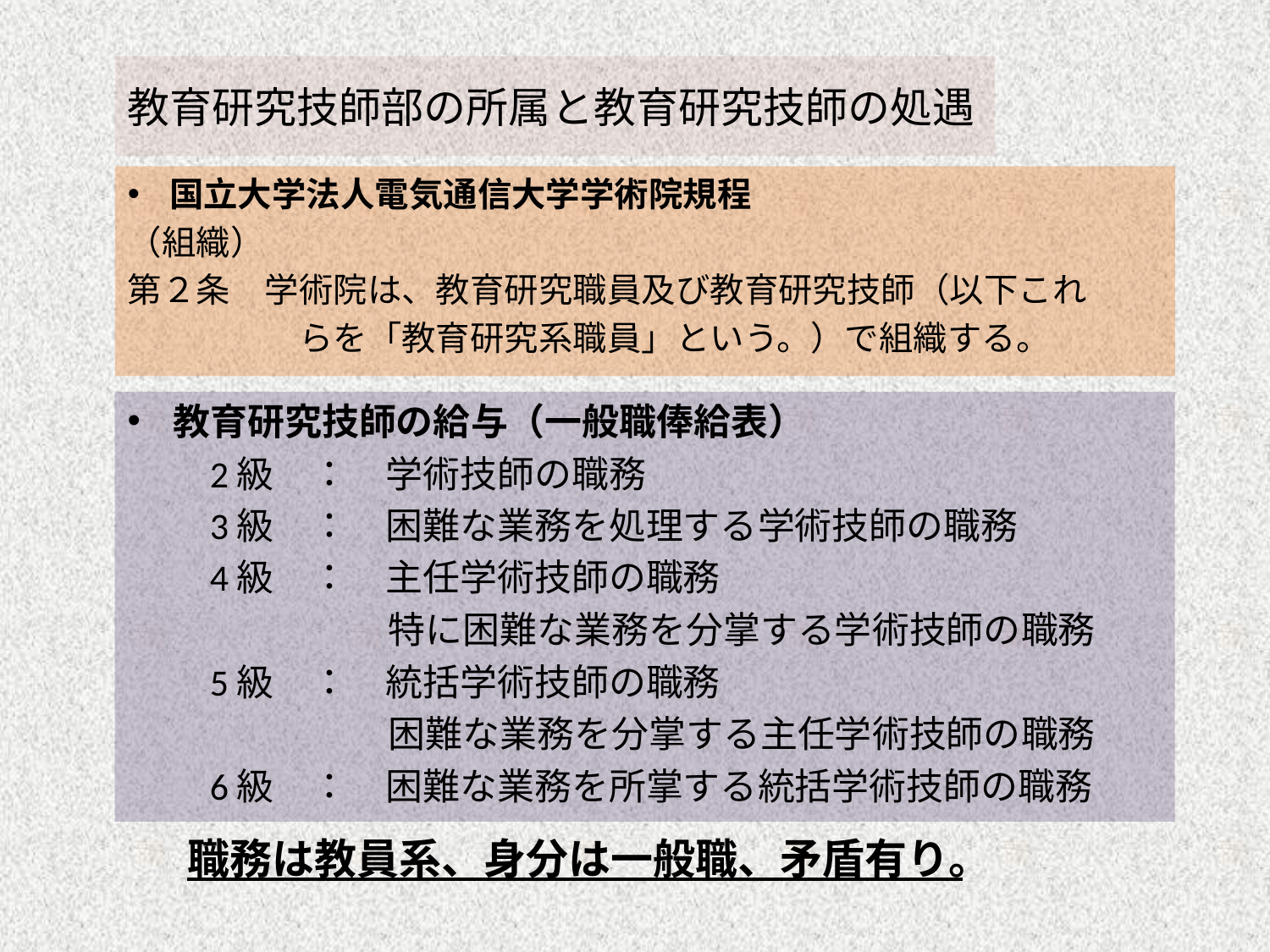

# 教育研究技師部の所属と教育研究技師の処遇
国立大学法人電気通信大学学術院規程
（組織）
第２条　学術院は、教育研究職員及び教育研究技師（以下これ
　　　　　らを「教育研究系職員」という。）で組織する。

教育研究技師の給与（一般職俸給表）
　　2級　：　学術技師の職務
　　3級　：　困難な業務を処理する学術技師の職務
　　4級　：　主任学術技師の職務
　　　　　　　特に困難な業務を分掌する学術技師の職務
　　5級　：　統括学術技師の職務
　　　　　　　困難な業務を分掌する主任学術技師の職務
　　6級　：　困難な業務を所掌する統括学術技師の職務
職務は教員系、身分は一般職、矛盾有り。